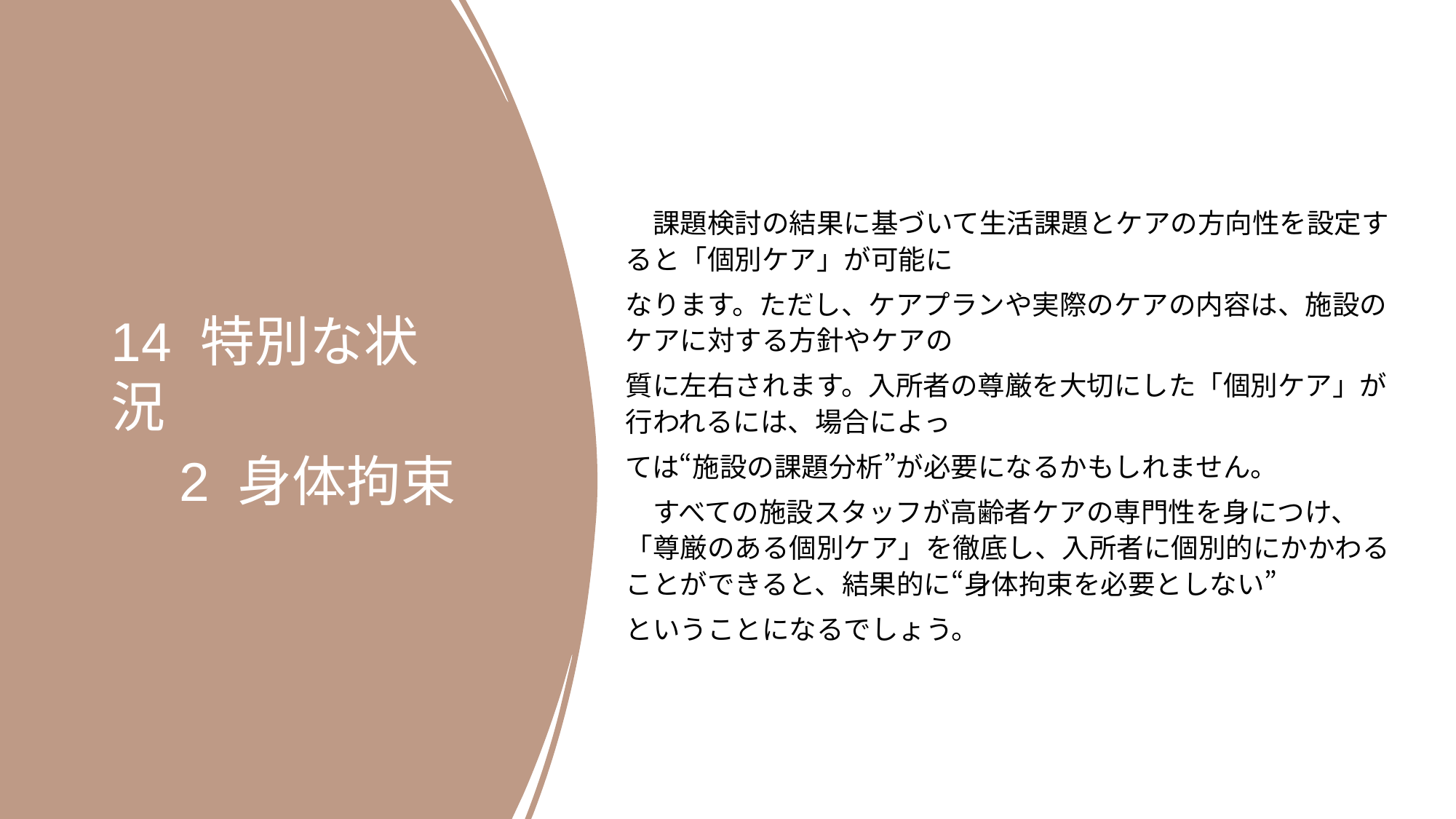

課題検討の結果に基づいて生活課題とケアの方向性を設定すると「個別ケア」が可能に
なります。ただし、ケアプランや実際のケアの内容は、施設のケアに対する方針やケアの
質に左右されます。入所者の尊厳を大切にした「個別ケア」が行われるには、場合によっ
ては“施設の課題分析”が必要になるかもしれません。
　すべての施設スタッフが高齢者ケアの専門性を身につけ、「尊厳のある個別ケア」を徹底し、入所者に個別的にかかわることができると、結果的に“身体拘束を必要としない”
ということになるでしょう。
14 特別な状況
　2 身体拘束